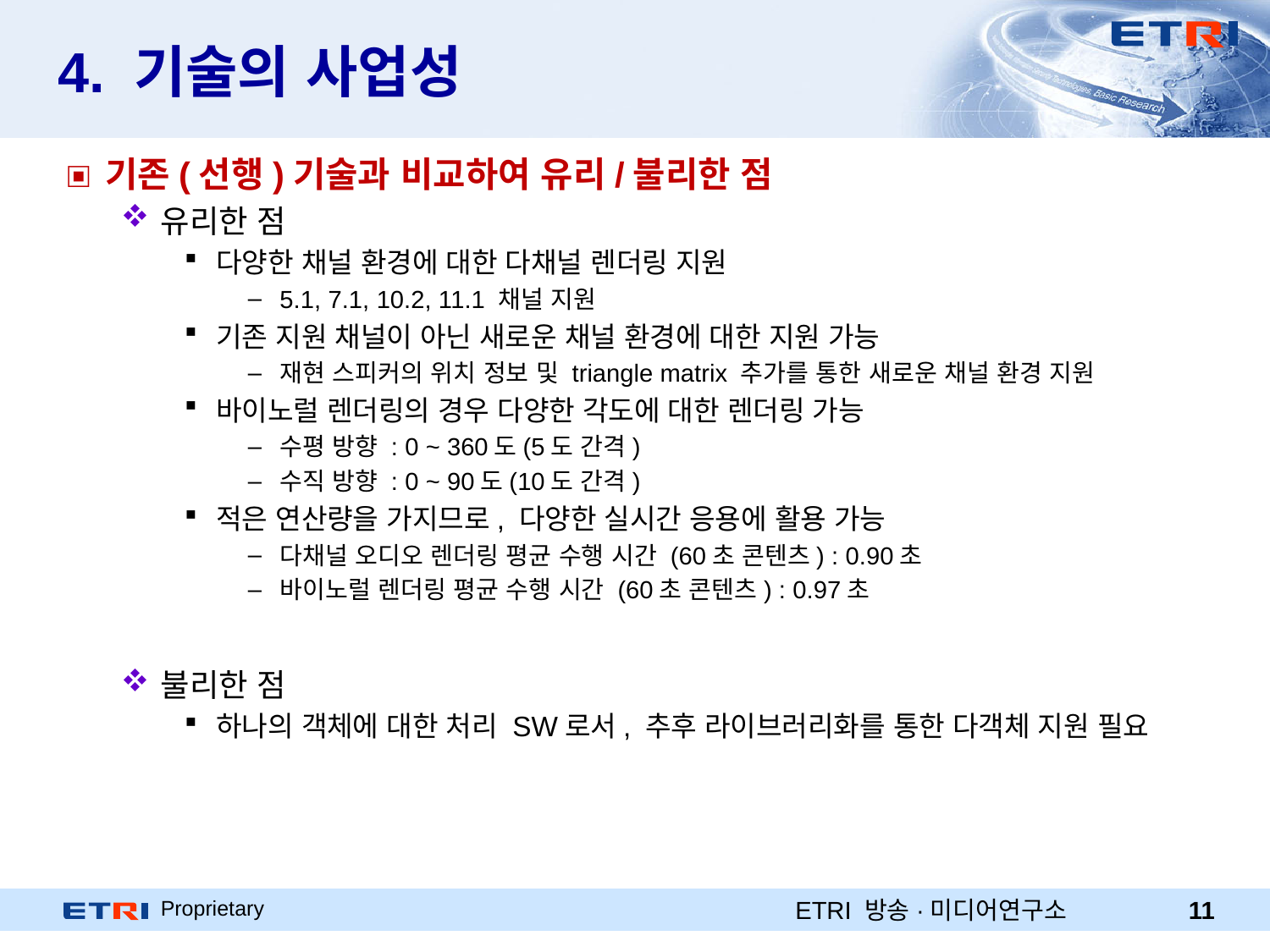

# 4. 기술의 사업성
기존(선행)기술과 비교하여 유리/불리한 점
유리한 점
다양한 채널 환경에 대한 다채널 렌더링 지원
5.1, 7.1, 10.2, 11.1 채널 지원
기존 지원 채널이 아닌 새로운 채널 환경에 대한 지원 가능
재현 스피커의 위치 정보 및 triangle matrix 추가를 통한 새로운 채널 환경 지원
바이노럴 렌더링의 경우 다양한 각도에 대한 렌더링 가능
수평 방향 : 0 ~ 360도(5도 간격)
수직 방향 : 0 ~ 90도(10도 간격)
적은 연산량을 가지므로, 다양한 실시간 응용에 활용 가능
다채널 오디오 렌더링 평균 수행 시간 (60초 콘텐츠) : 0.90초
바이노럴 렌더링 평균 수행 시간 (60초 콘텐츠) : 0.97초

불리한 점
하나의 객체에 대한 처리 SW로서, 추후 라이브러리화를 통한 다객체 지원 필요
ETRI 방송·미디어연구소
11